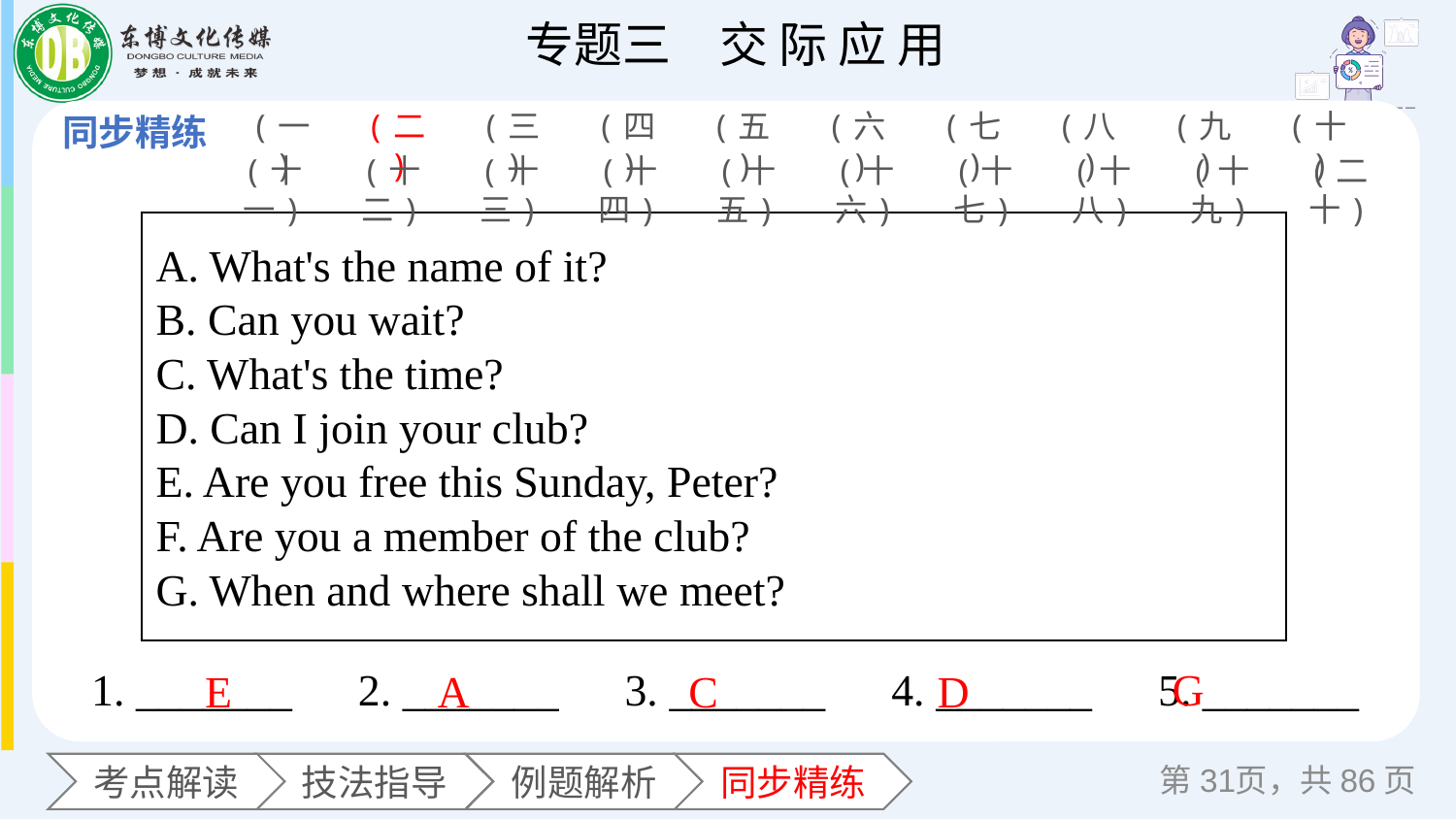

(一)
(二)
(三)
(四)
(五)
(六)
(七)
(八)
(九)
(十)
(十一)
(十二)
(十三)
(十四)
(十五)
(十六)
(十七)
(十八)
(十九)
(二十)
| A. What's the name of it? B. Can you wait? C. What's the time? D. Can I join your club? E. Are you free this Sunday, Peter? F. Are you a member of the club? G. When and where shall we meet? |
| --- |
1. _______　2. _______　3. _______　4. _______　5. _______
G
E
A
C
D
第31页，共86页